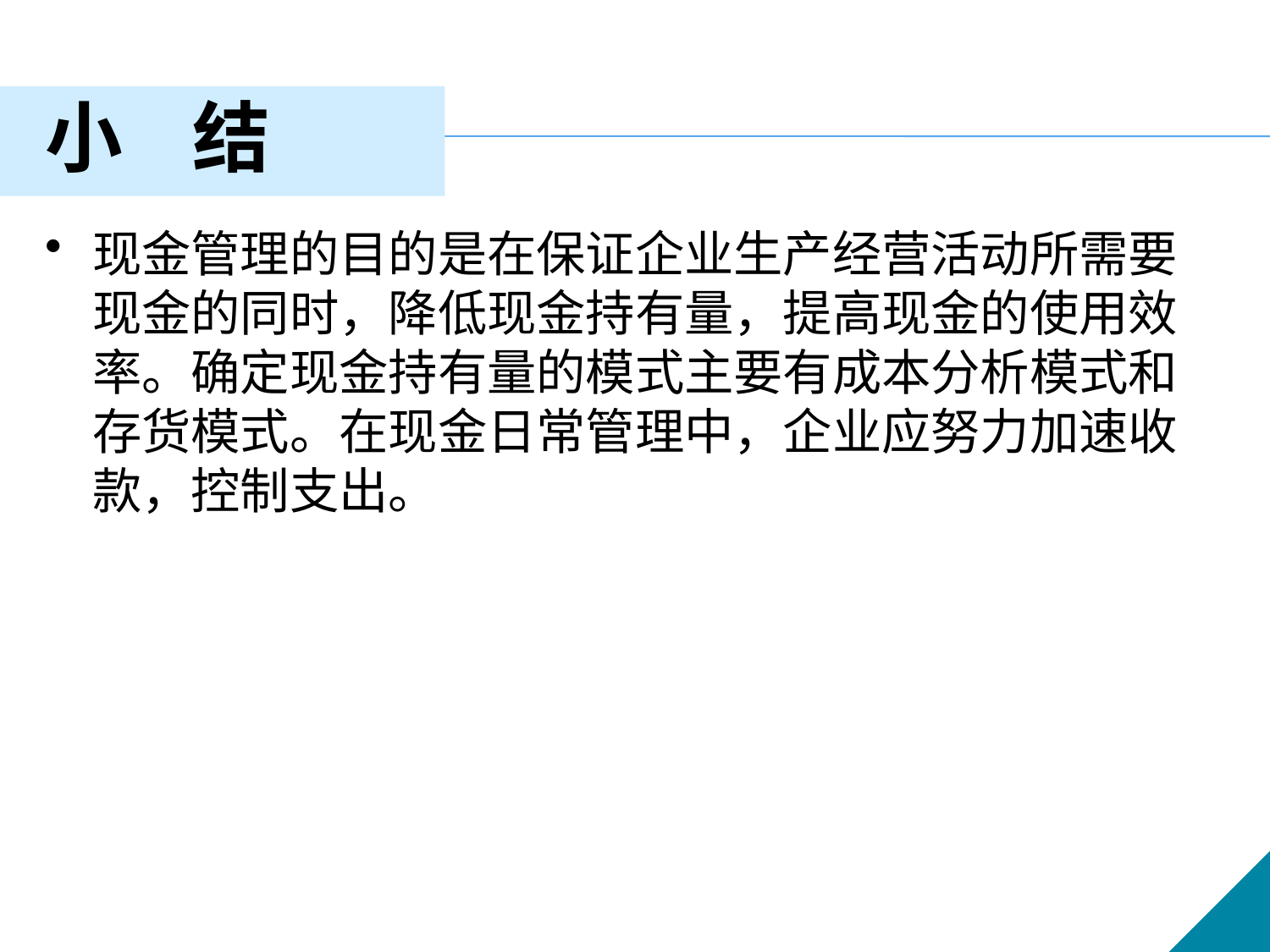

# 小    结
现金管理的目的是在保证企业生产经营活动所需要现金的同时，降低现金持有量，提高现金的使用效率。确定现金持有量的模式主要有成本分析模式和存货模式。在现金日常管理中，企业应努力加速收款，控制支出。